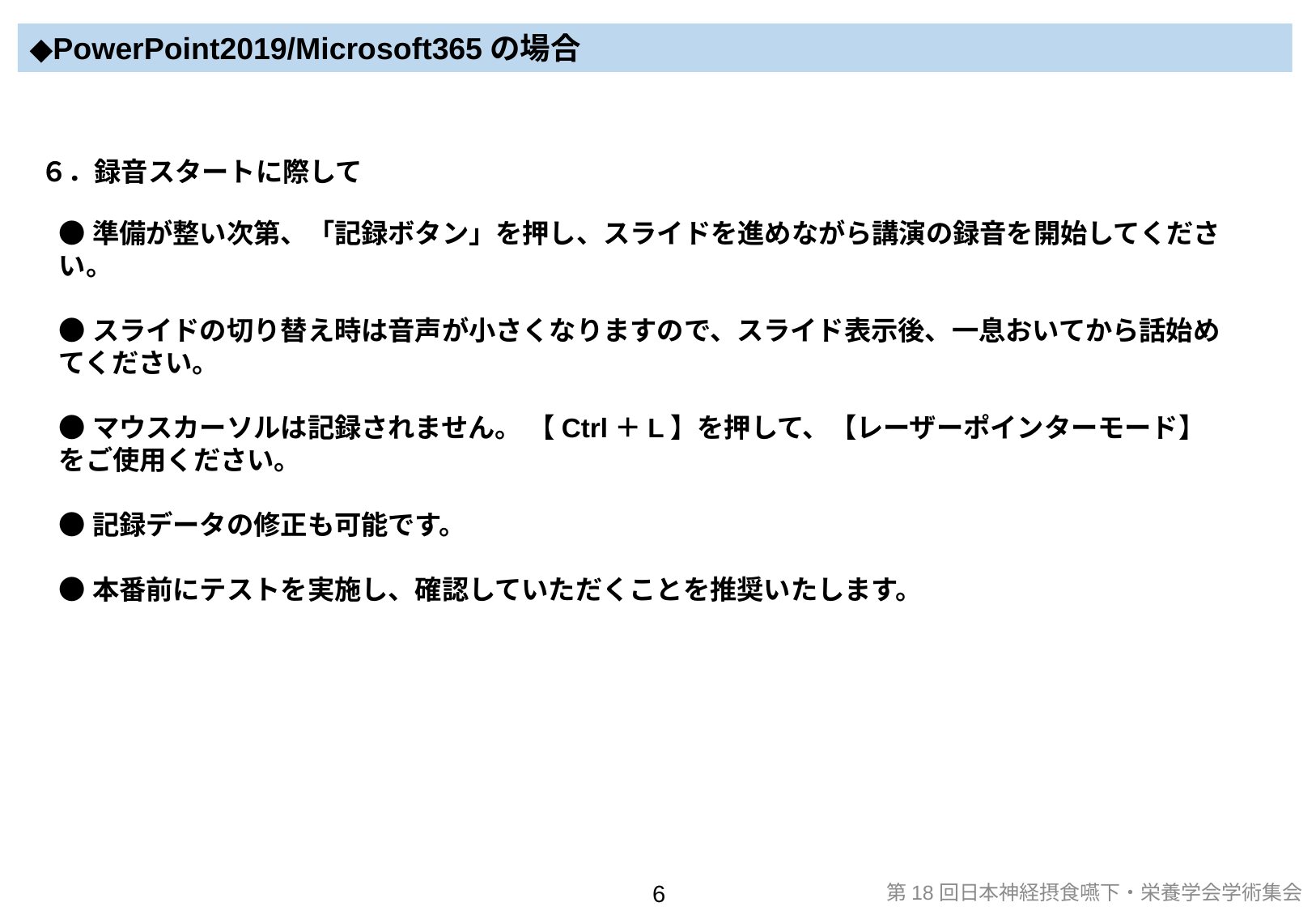

◆PowerPoint2019/Microsoft365の場合
６．録音スタートに際して
●準備が整い次第、「記録ボタン」を押し、スライドを進めながら講演の録音を開始してください。

●スライドの切り替え時は音声が小さくなりますので、スライド表示後、一息おいてから話始めてください。

●マウスカーソルは記録されません。 【Ctrl＋L】を押して、【レーザーポインターモード】をご使用ください。

●記録データの修正も可能です。

●本番前にテストを実施し、確認していただくことを推奨いたします。

6